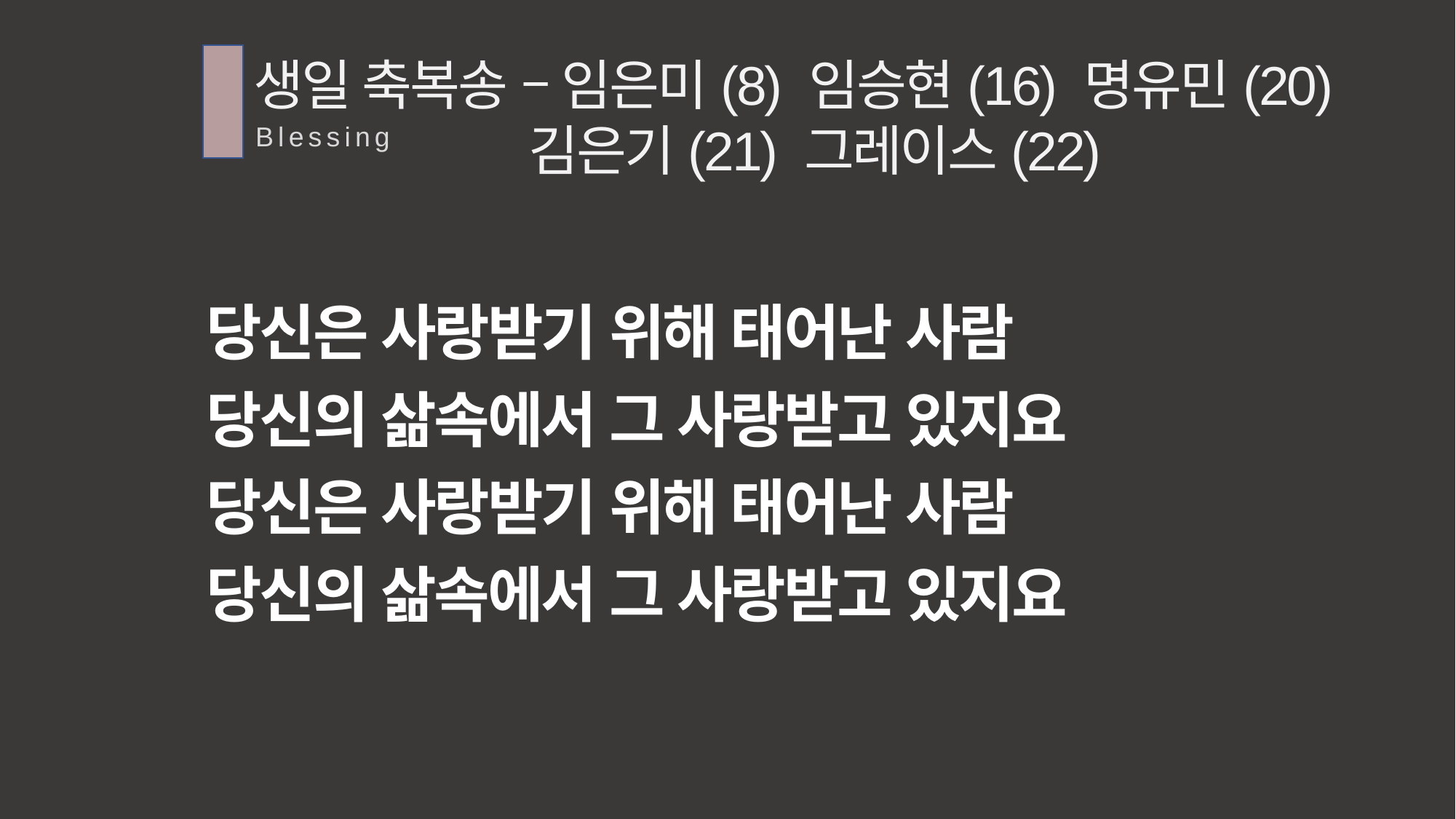

생일 축복송 – 임은미(8) 임승현(16) 명유민(20)
                    김은기(21) 그레이스(22)
Blessing
당신은 사랑받기 위해 태어난 사람
당신의 삶속에서 그 사랑받고 있지요
당신은 사랑받기 위해 태어난 사람
당신의 삶속에서 그 사랑받고 있지요